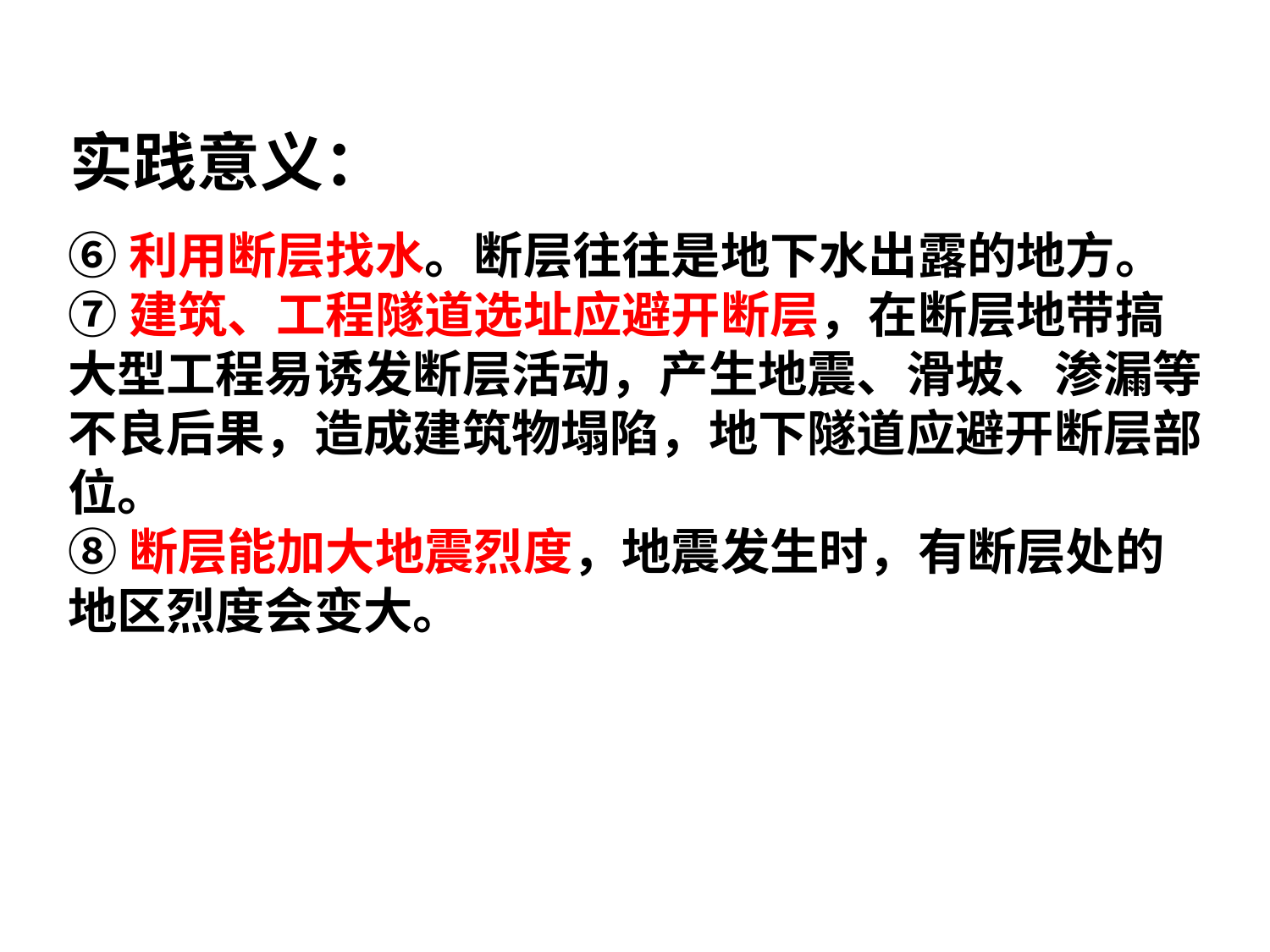

实践意义：
⑥利用断层找水。断层往往是地下水出露的地方。
⑦建筑、工程隧道选址应避开断层，在断层地带搞大型工程易诱发断层活动，产生地震、滑坡、渗漏等不良后果，造成建筑物塌陷，地下隧道应避开断层部位。
⑧断层能加大地震烈度，地震发生时，有断层处的地区烈度会变大。